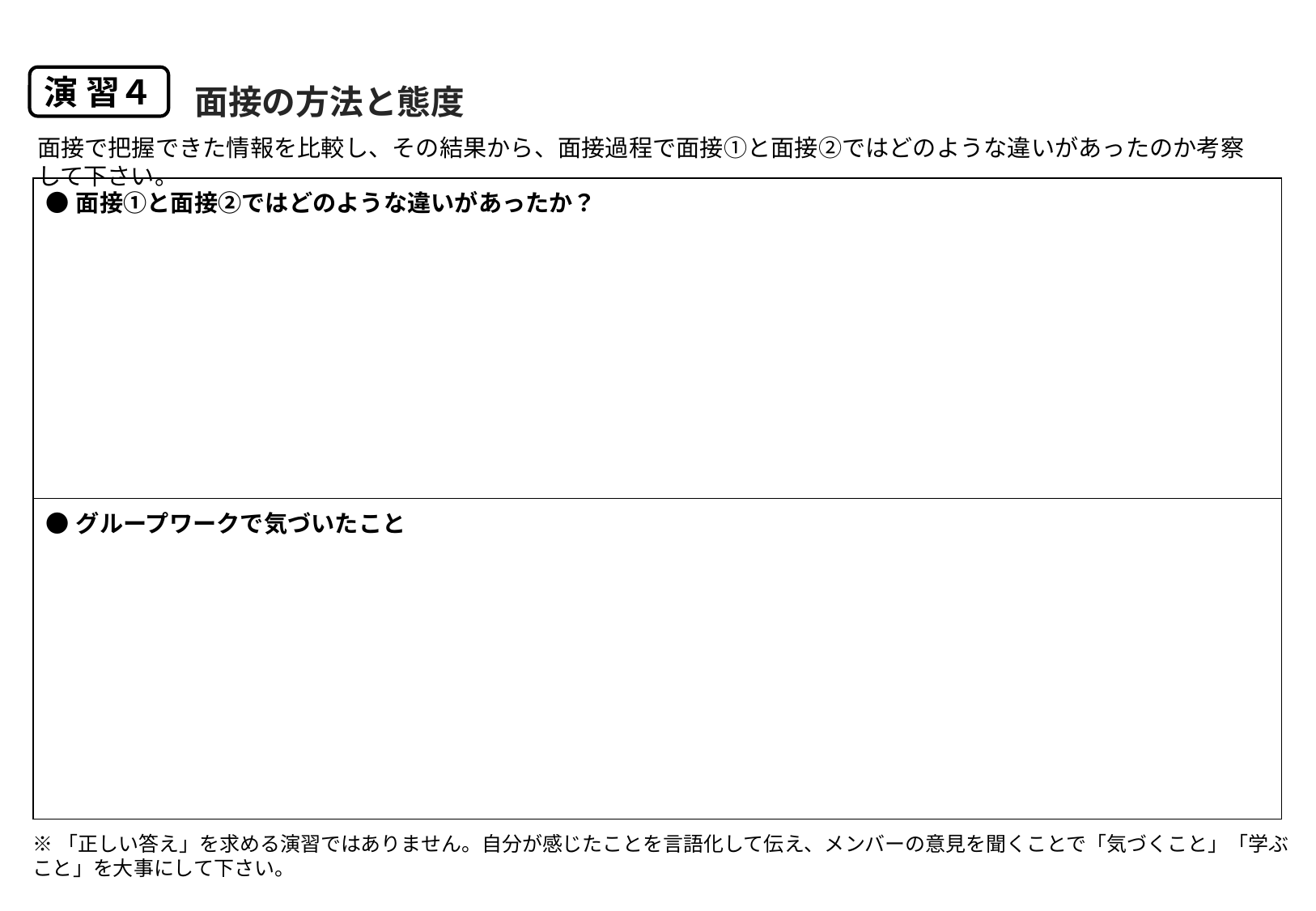

面接の方法と態度
演 習４
面接で把握できた情報を比較し、その結果から、面接過程で面接①と面接②ではどのような違いがあったのか考察して下さい。
| ●面接①と面接②ではどのような違いがあったか？ |
| --- |
| ●グループワークで気づいたこと |
※「正しい答え」を求める演習ではありません。自分が感じたことを言語化して伝え、メンバーの意見を聞くことで「気づくこと」「学ぶこと」を大事にして下さい。